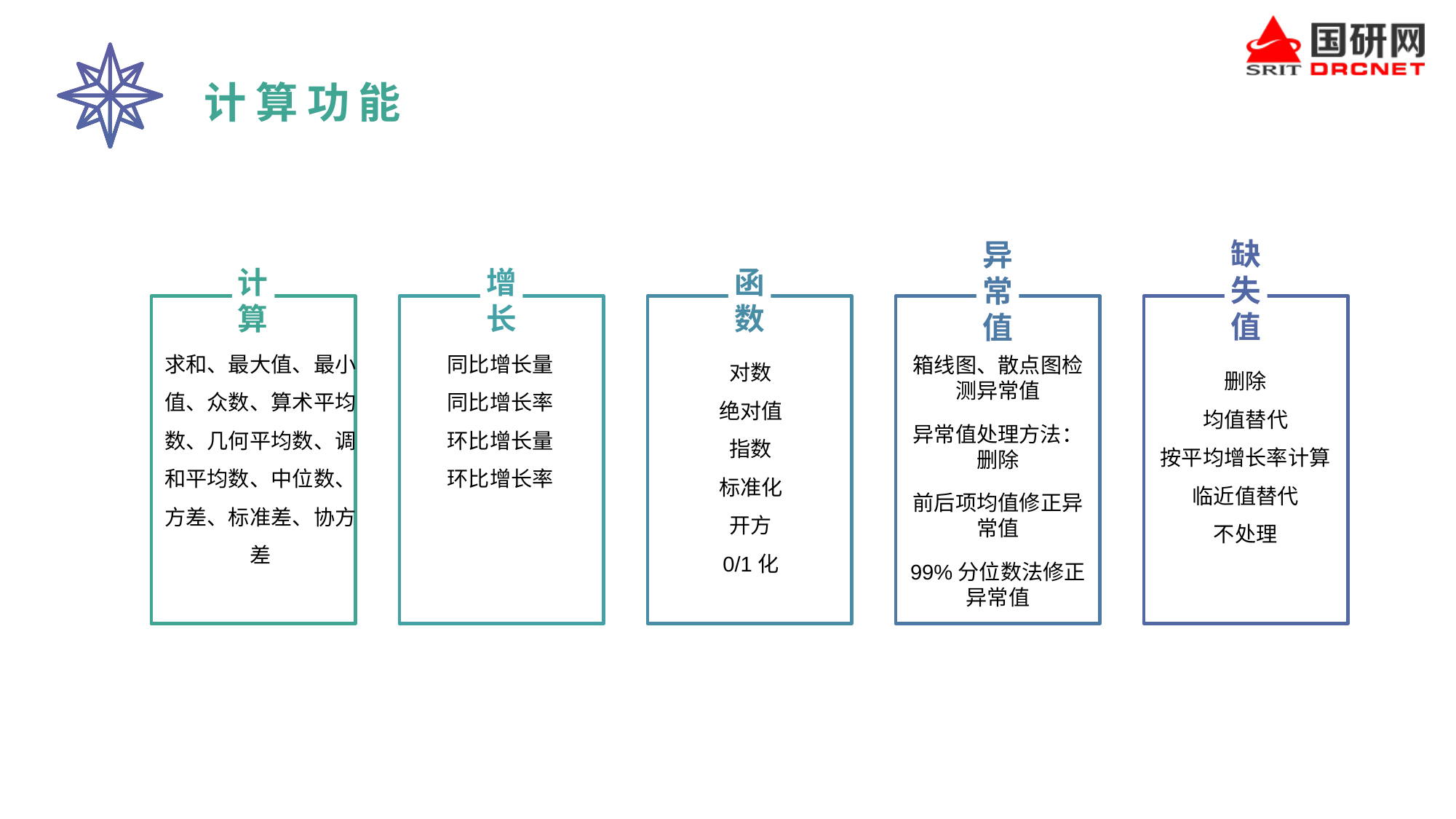

计算功能
缺失值
异常值

计算
增长
函数

箱线图、散点图检测异常值
异常值处理方法：删除
前后项均值修正异常值
99%分位数法修正异常值
求和、最大值、最小值、众数、算术平均数、几何平均数、调和平均数、中位数、方差、标准差、协方差
同比增长量
同比增长率
环比增长量
环比增长率
对数
绝对值
指数
标准化
开方
0/1化
删除
均值替代
按平均增长率计算
临近值替代
不处理